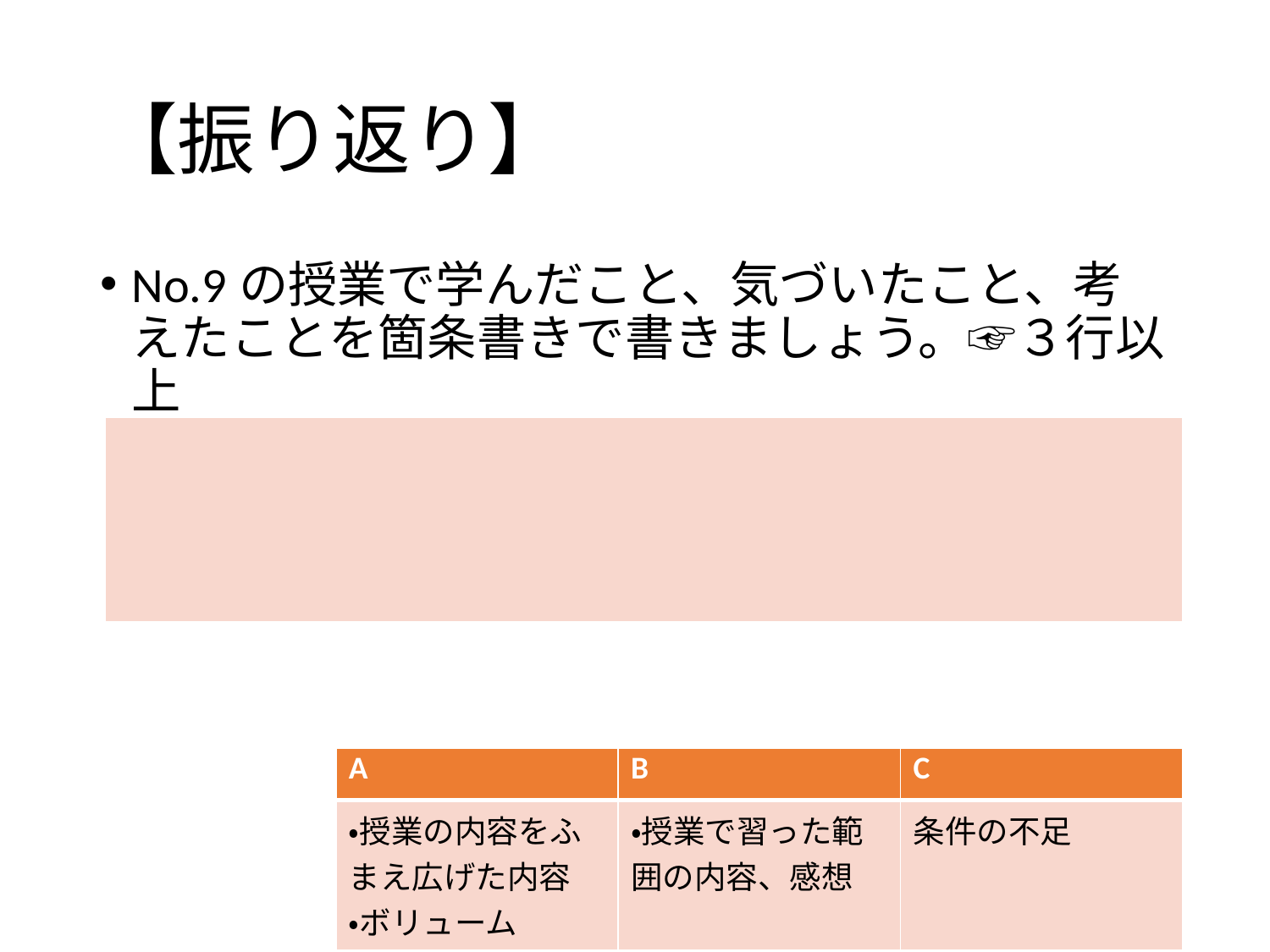

# 【振り返り】
No.9の授業で学んだこと、気づいたこと、考えたことを箇条書きで書きましょう。☞３行以上
|  |
| --- |
| A | B | C |
| --- | --- | --- |
| ・授業の内容をふまえ広げた内容 ・ボリューム | ・授業で習った範囲の内容、感想 | 条件の不足 |